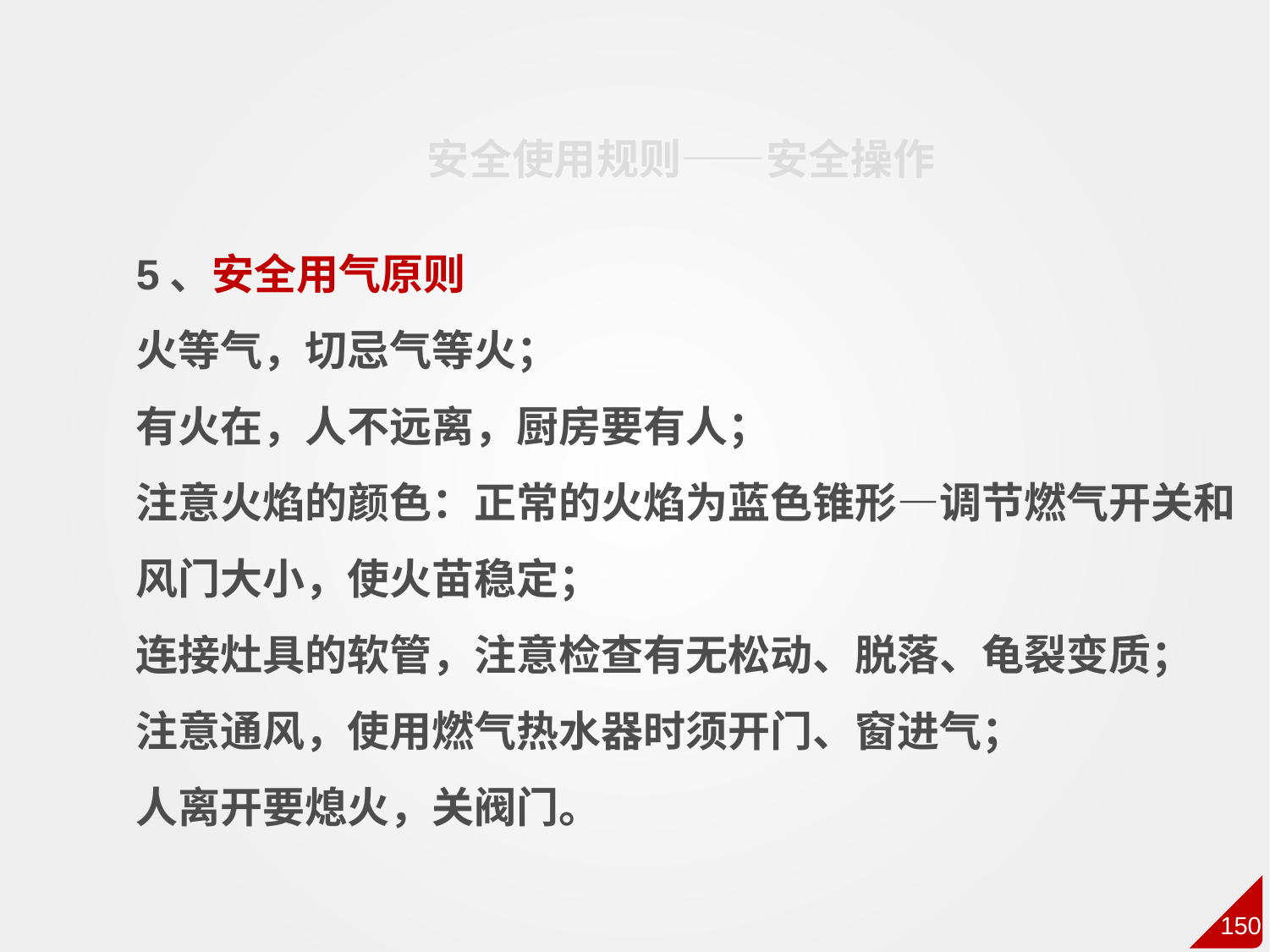

安全使用规则——安全操作

5、安全用气原则
火等气，切忌气等火；
有火在，人不远离，厨房要有人；
注意火焰的颜色：正常的火焰为蓝色锥形—调节燃气开关和风门大小，使火苗稳定；
连接灶具的软管，注意检查有无松动、脱落、龟裂变质；
注意通风，使用燃气热水器时须开门、窗进气；
人离开要熄火，关阀门。